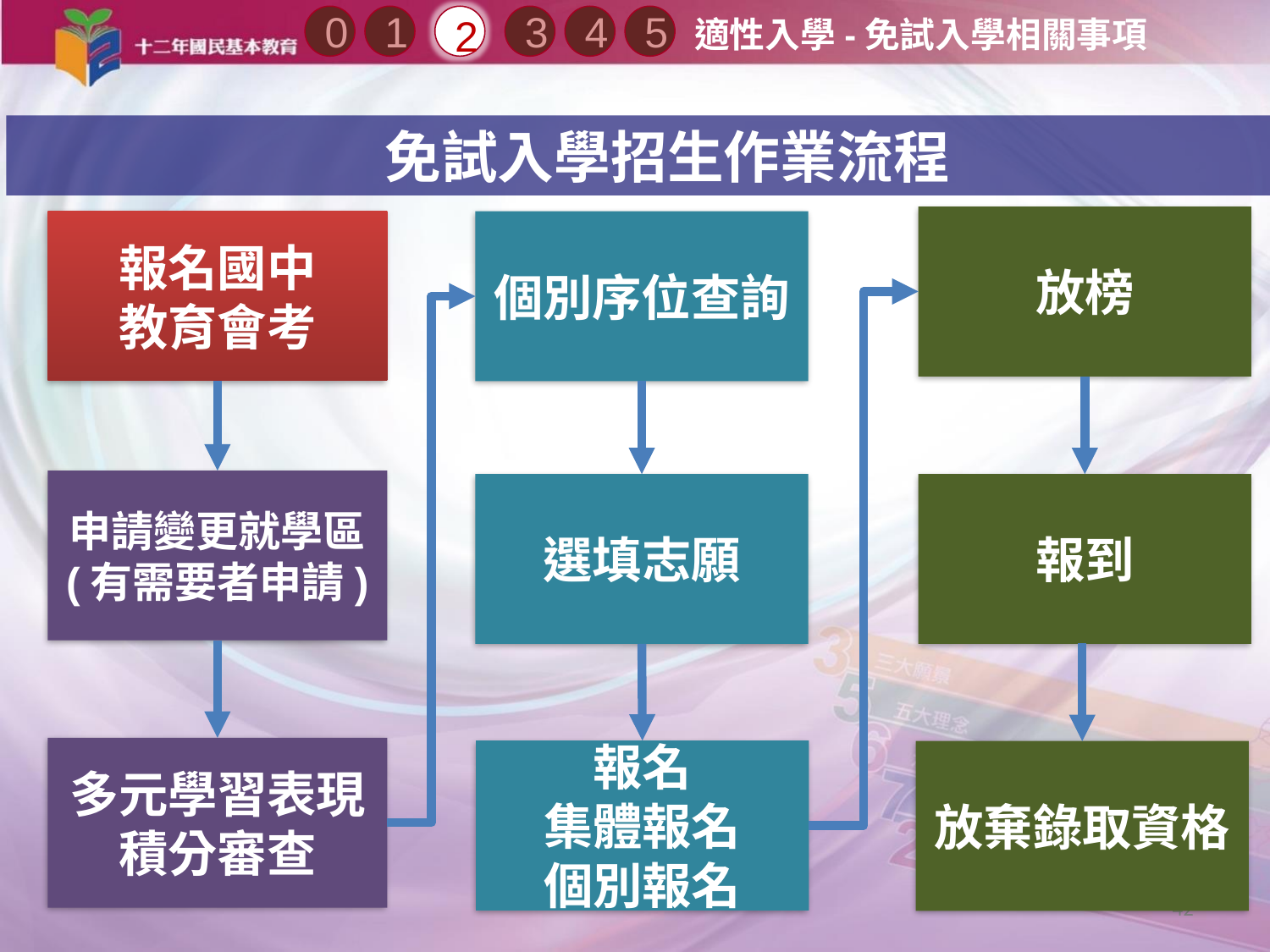

0
2
3
1
4
5
適性入學-免試入學相關事項

   免試入學招生作業流程
放榜
報名國中
教育會考
個別序位查詢
申請變更就學區
(有需要者申請)
選填志願
報到
多元學習表現
積分審查
報名
集體報名
個別報名
放棄錄取資格
42